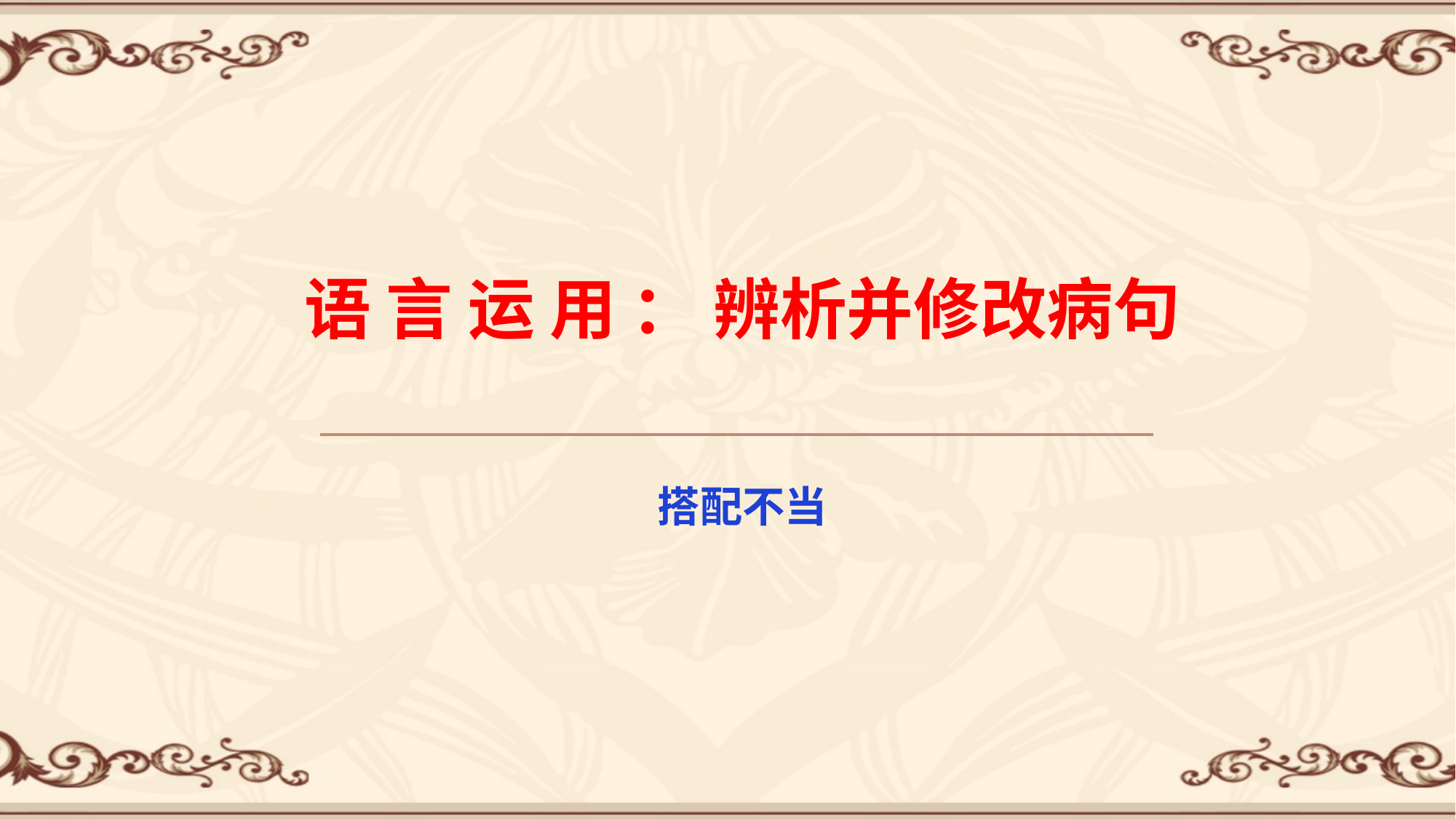

语 言 运 用 ： 辨析并修改病句
搭配不当